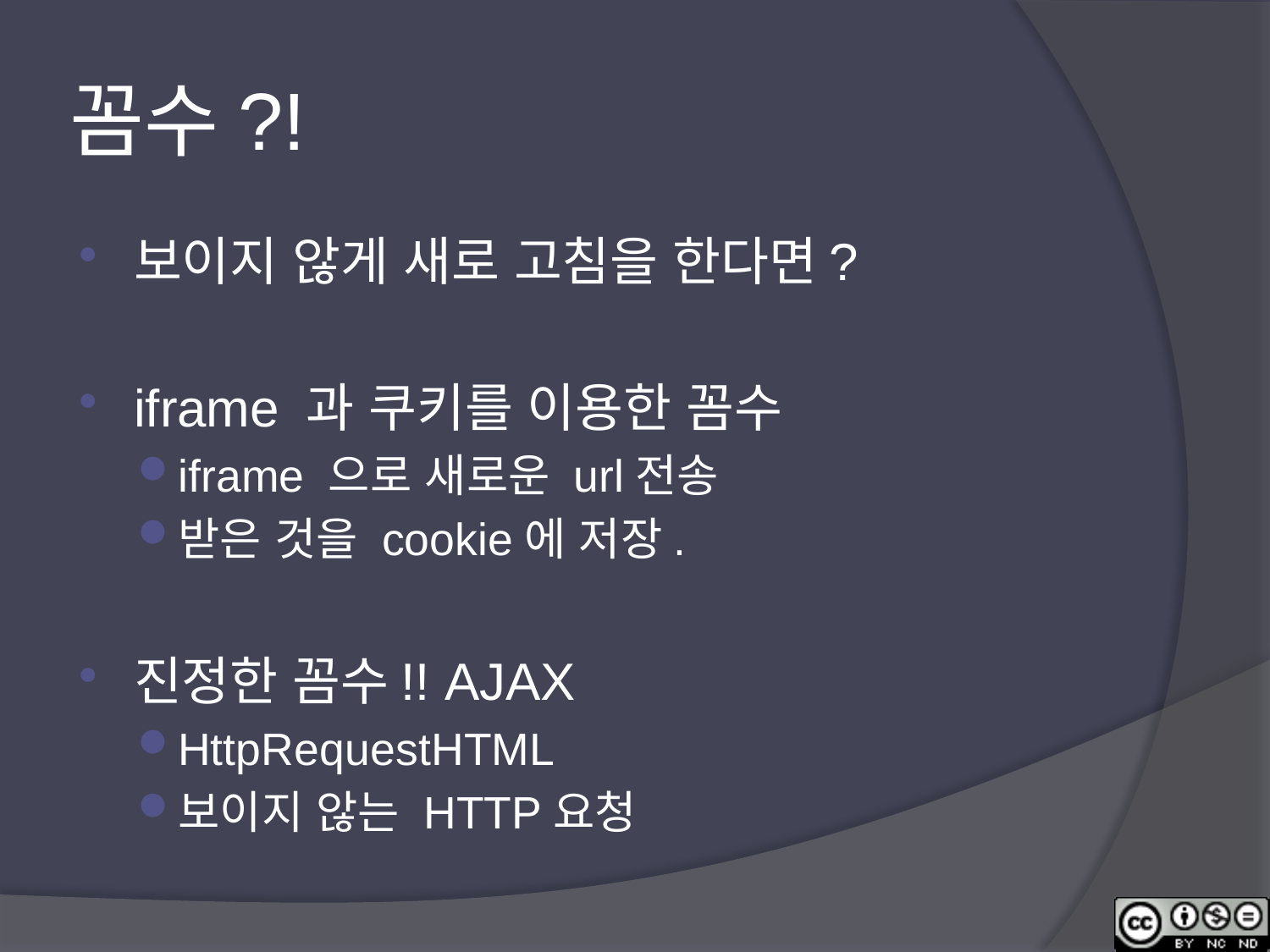

# 꼼수?!
보이지 않게 새로 고침을 한다면?

iframe 과 쿠키를 이용한 꼼수
iframe 으로 새로운 url전송
받은 것을 cookie에 저장.

진정한 꼼수!! AJAX
HttpRequestHTML
보이지 않는 HTTP요청